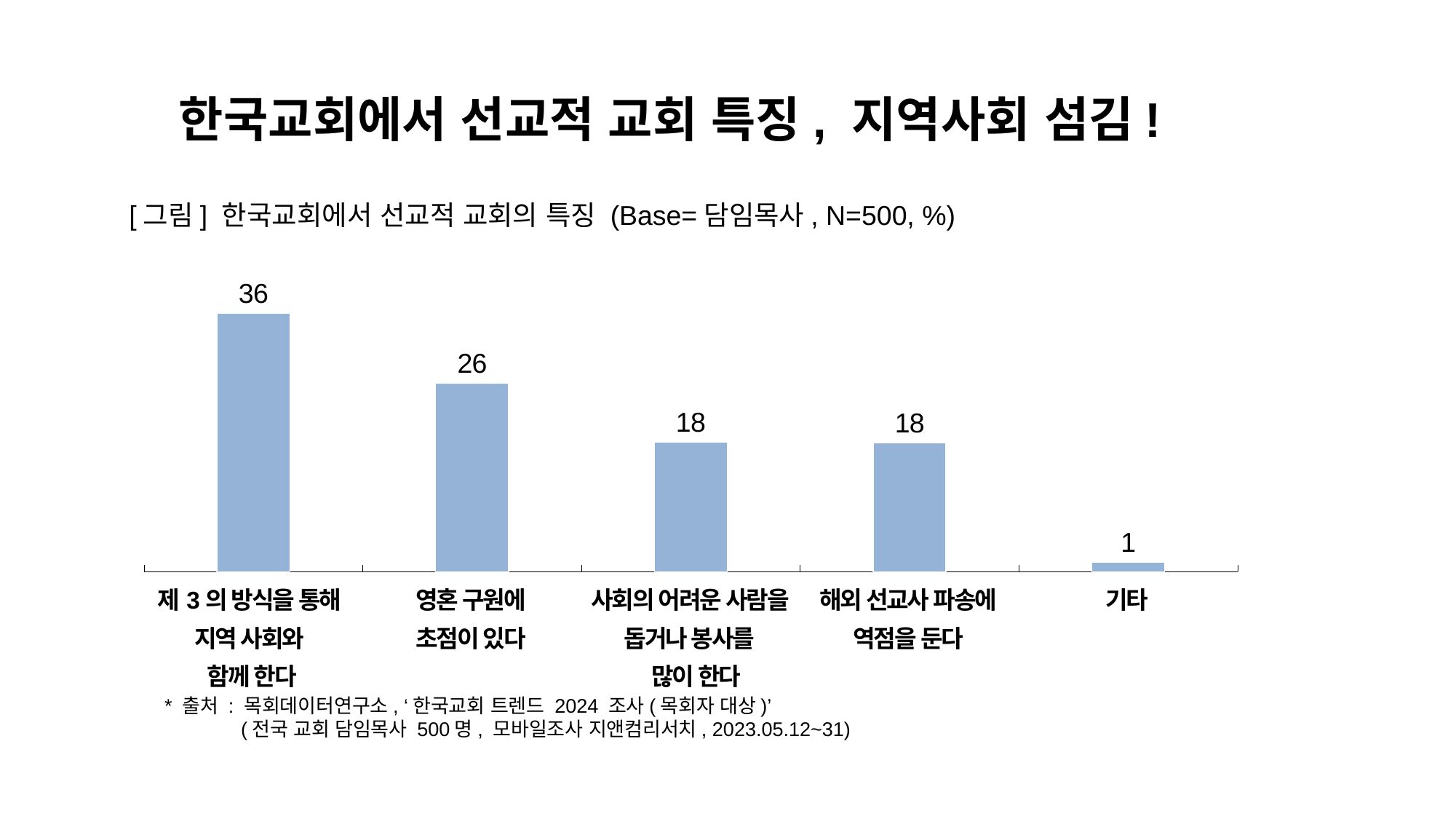

한국교회에서 선교적 교회 특징, 지역사회 섬김!

### Chart

| Category | 개신교인 |
|---|---|
[그림] 한국교회에서 선교적 교회의 특징 (Base=담임목사, N=500, %)
| 제3의 방식을 통해 지역 사회와 함께 한다 | 영혼 구원에 초점이 있다 | 사회의 어려운 사람을 돕거나 봉사를 많이 한다 | 해외 선교사 파송에 역점을 둔다 | 기타 |
| --- | --- | --- | --- | --- |
* 출처 : 목회데이터연구소, ‘한국교회 트렌드 2024 조사(목회자 대상)’
              (전국 교회 담임목사 500명, 모바일조사 지앤컴리서치, 2023.05.12~31)